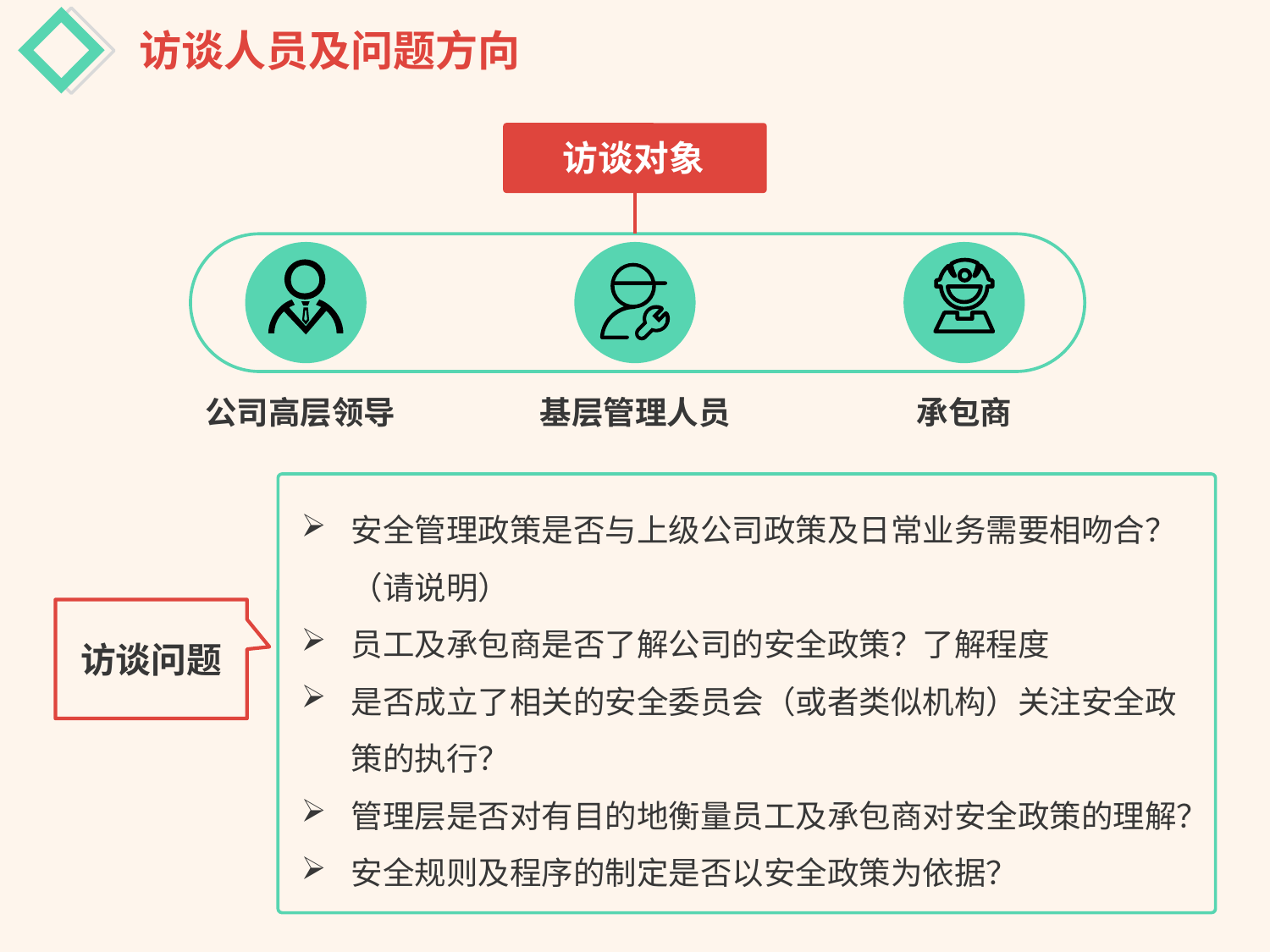

访谈人员及问题方向

访谈对象

公司高层领导
基层管理人员
承包商

安全管理政策是否与上级公司政策及日常业务需要相吻合？（请说明）
员工及承包商是否了解公司的安全政策？了解程度
是否成立了相关的安全委员会（或者类似机构）关注安全政策的执行？
管理层是否对有目的地衡量员工及承包商对安全政策的理解？
安全规则及程序的制定是否以安全政策为依据？

访谈问题